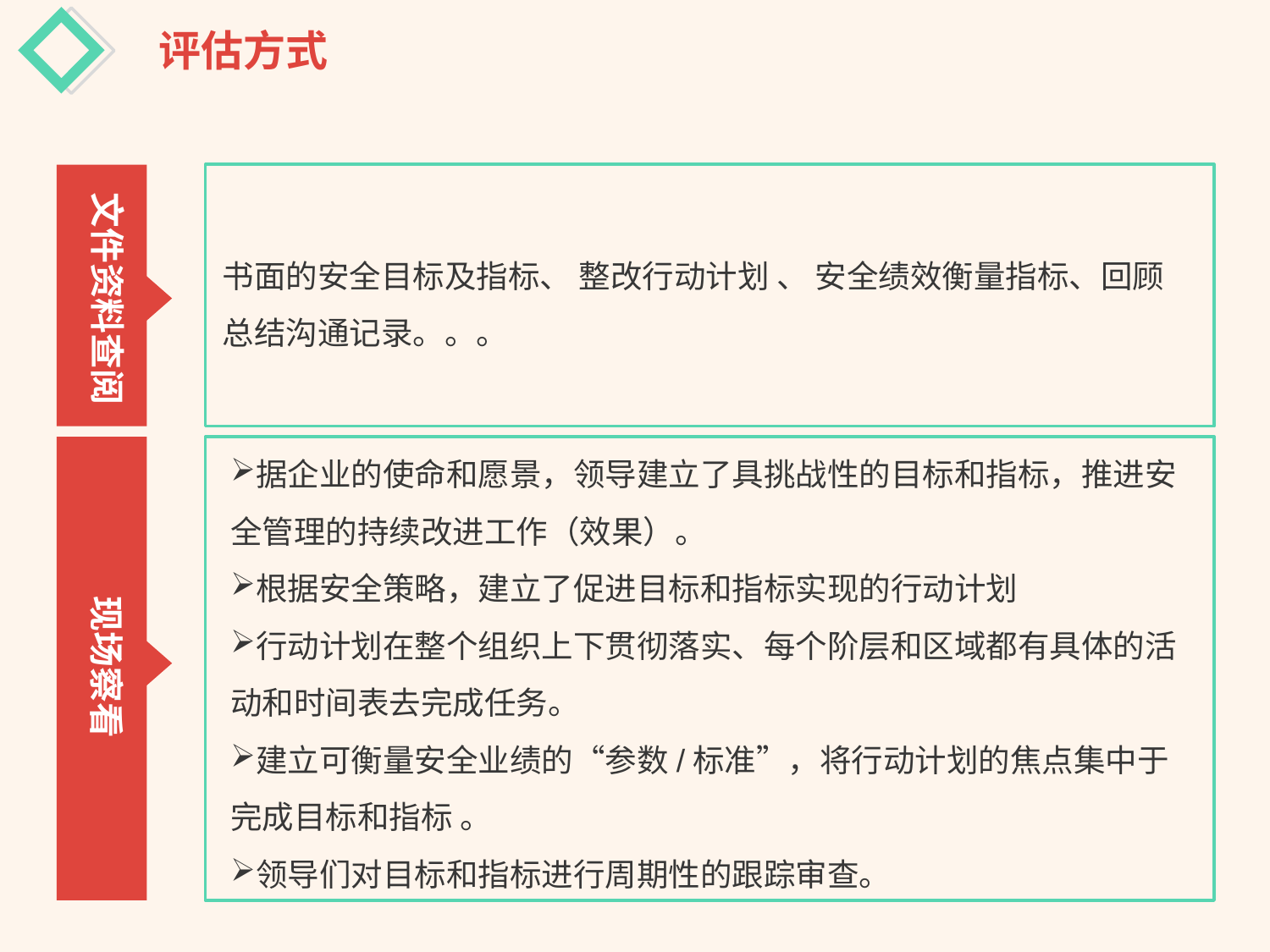

评估方式

文件资料查阅
书面的安全目标及指标、 整改行动计划 、 安全绩效衡量指标、回顾总结沟通记录。。。

据企业的使命和愿景，领导建立了具挑战性的目标和指标，推进安全管理的持续改进工作（效果）。
根据安全策略，建立了促进目标和指标实现的行动计划
行动计划在整个组织上下贯彻落实、每个阶层和区域都有具体的活动和时间表去完成任务。
建立可衡量安全业绩的“参数/标准”，将行动计划的焦点集中于完成目标和指标 。
领导们对目标和指标进行周期性的跟踪审查。

现场察看